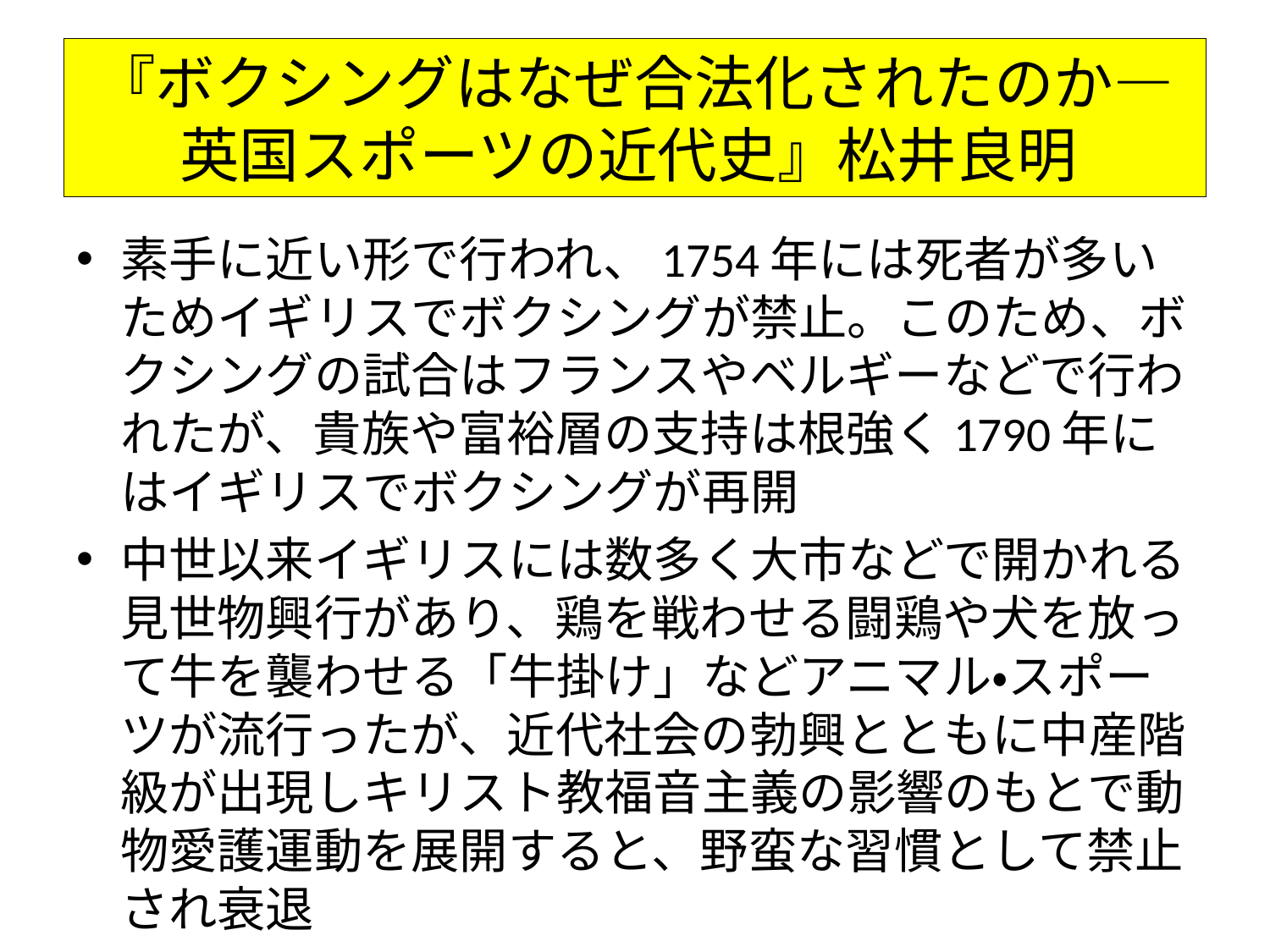

# 『ボクシングはなぜ合法化されたのか―英国スポーツの近代史』松井良明
素手に近い形で行われ、1754年には死者が多いためイギリスでボクシングが禁止。このため、ボクシングの試合はフランスやベルギーなどで行われたが、貴族や富裕層の支持は根強く1790年にはイギリスでボクシングが再開
中世以来イギリスには数多く大市などで開かれる見世物興行があり、鶏を戦わせる闘鶏や犬を放って牛を襲わせる「牛掛け」などアニマル・スポーツが流行ったが、近代社会の勃興とともに中産階級が出現しキリスト教福音主義の影響のもとで動物愛護運動を展開すると、野蛮な習慣として禁止され衰退